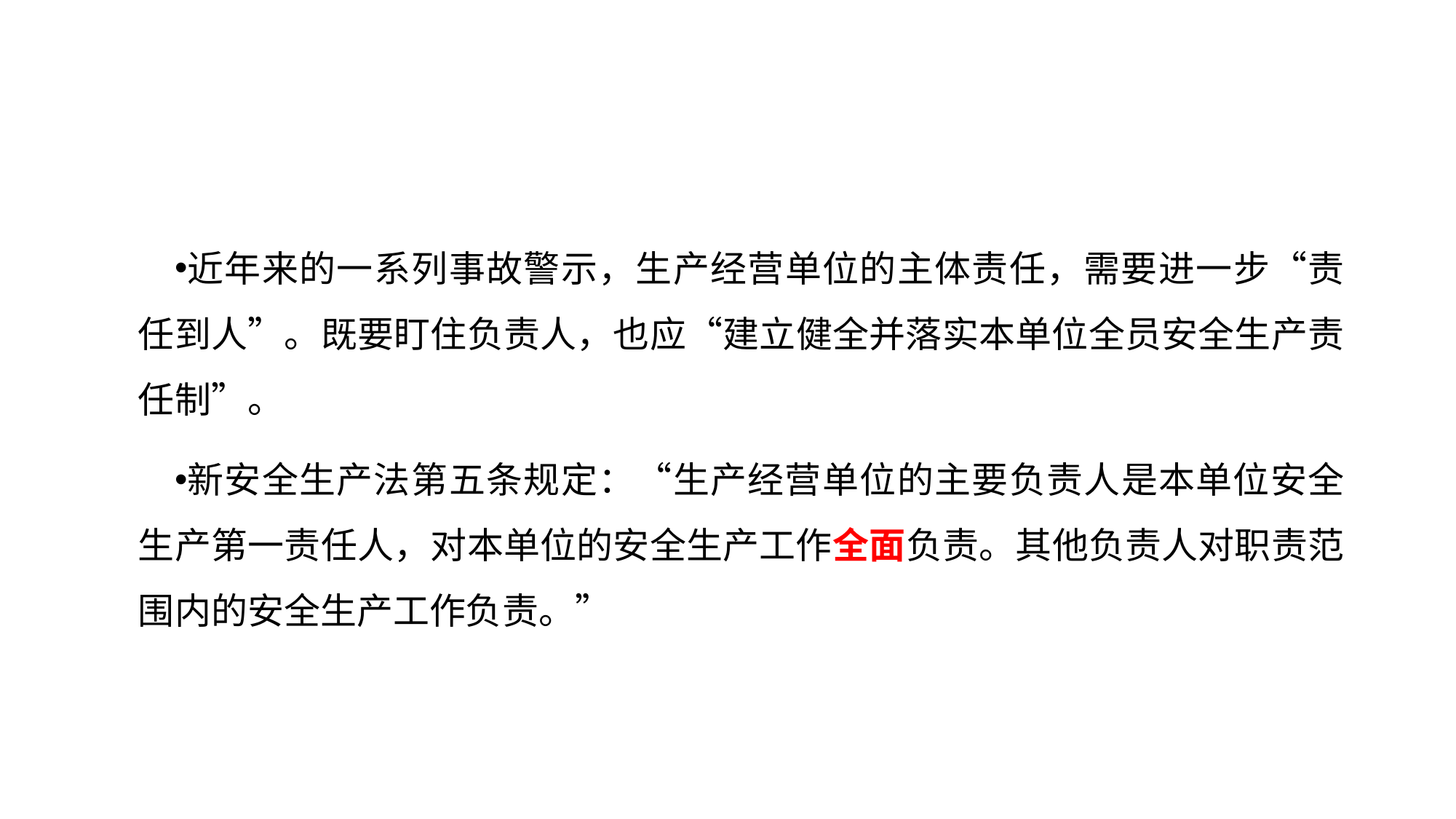

#
近年来的一系列事故警示，生产经营单位的主体责任，需要进一步“责任到人”。既要盯住负责人，也应“建立健全并落实本单位全员安全生产责任制”。
新安全生产法第五条规定：“生产经营单位的主要负责人是本单位安全生产第一责任人，对本单位的安全生产工作全面负责。其他负责人对职责范围内的安全生产工作负责。”